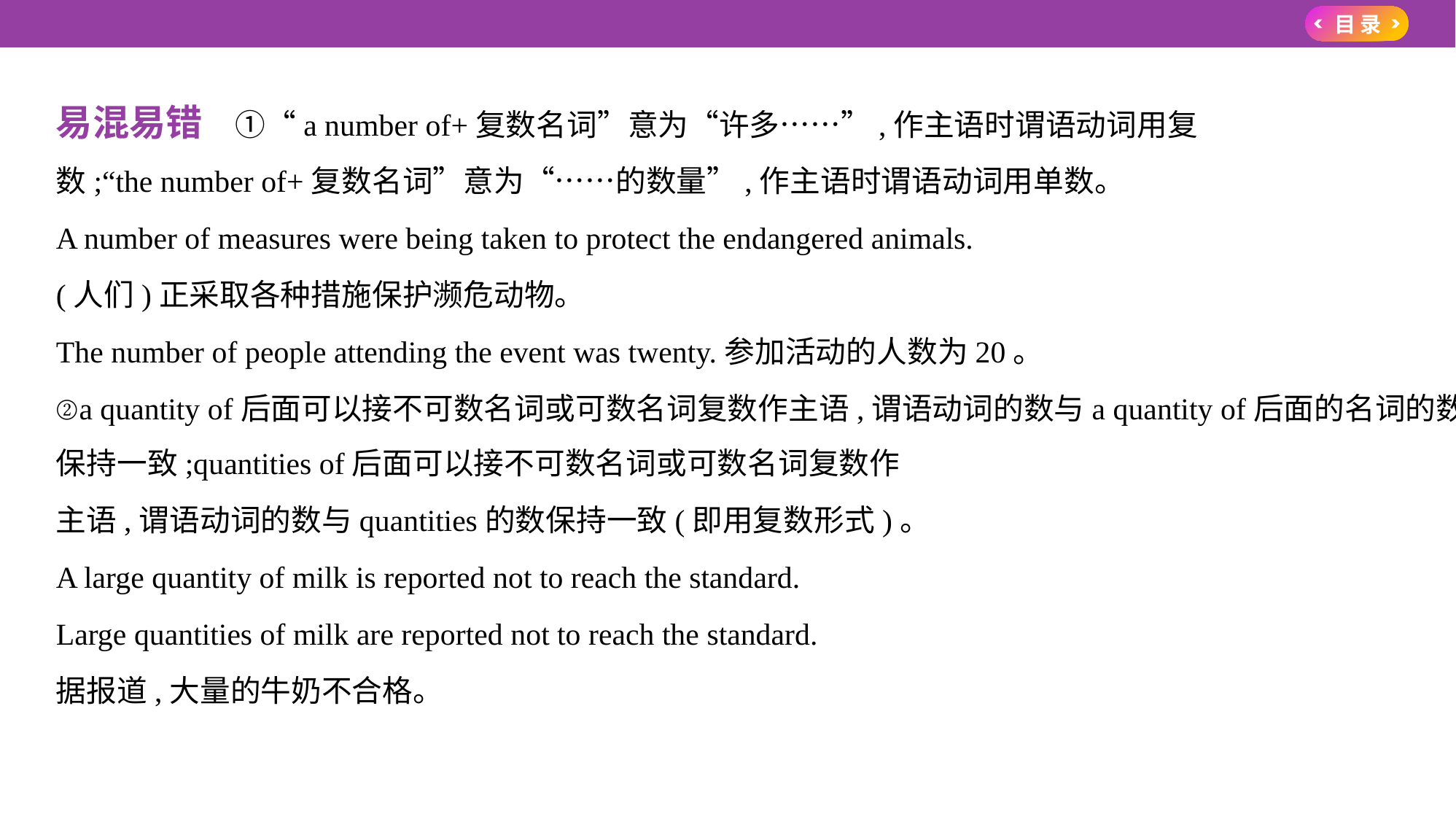

易混易错    ①“a number of+复数名词”意为“许多……”,作主语时谓语动词用复
数;“the number of+复数名词”意为“……的数量”,作主语时谓语动词用单数。
A number of measures were being taken to protect the endangered animals.
(人们)正采取各种措施保护濒危动物。
The number of people attending the event was twenty.参加活动的人数为20。
②a quantity of后面可以接不可数名词或可数名词复数作主语,谓语动词的数与a quantity of后面的名词的数保持一致;quantities of后面可以接不可数名词或可数名词复数作
主语,谓语动词的数与quantities的数保持一致(即用复数形式)。
A large quantity of milk is reported not to reach the standard.
Large quantities of milk are reported not to reach the standard.
据报道,大量的牛奶不合格。